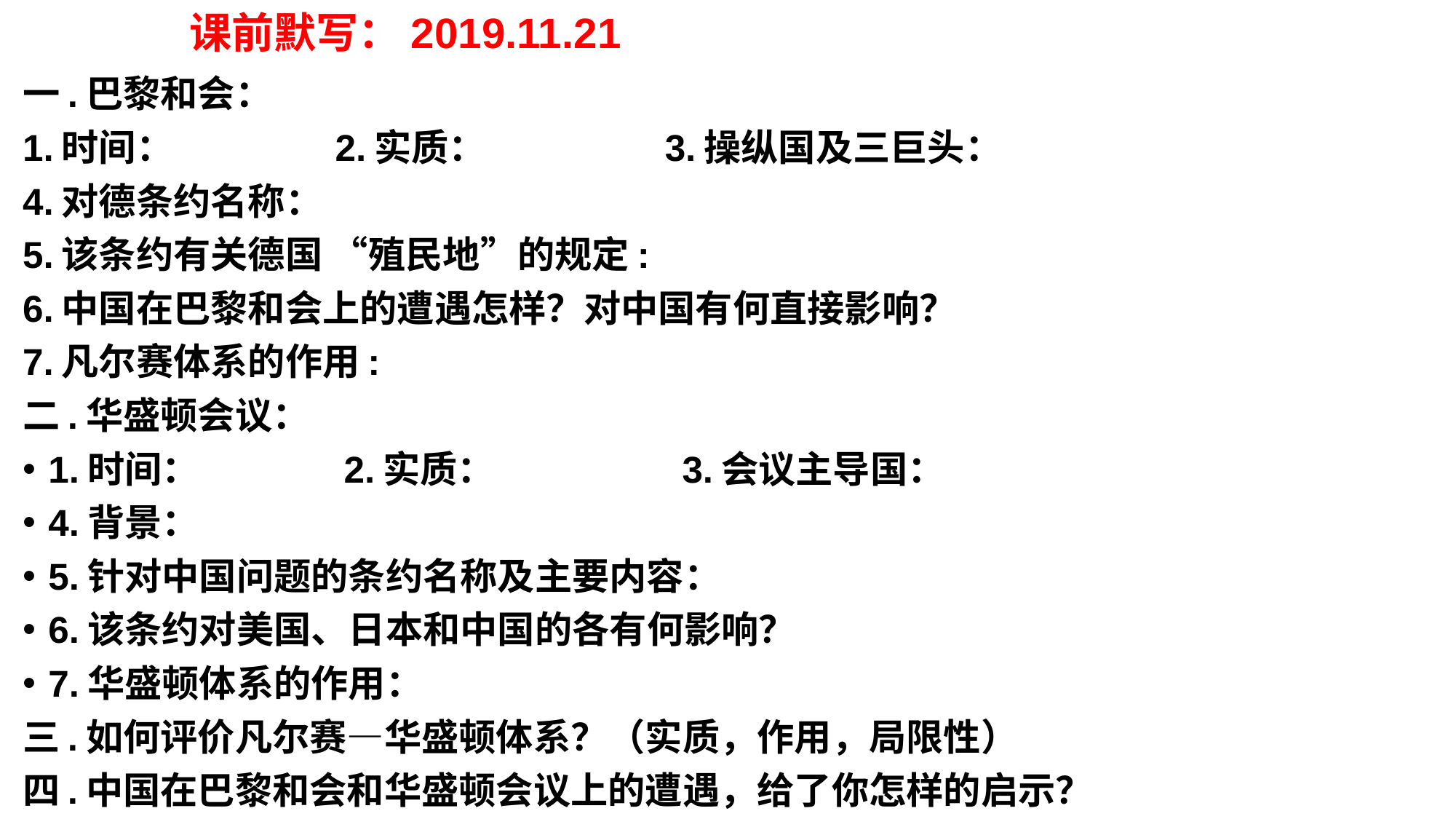

# 课前默写：2019.11.21
一.巴黎和会：
1.时间：                  2.实质：                    3.操纵国及三巨头：
4.对德条约名称：
5.该条约有关德国 “殖民地”的规定:
6.中国在巴黎和会上的遭遇怎样？对中国有何直接影响？
7.凡尔赛体系的作用:
二.华盛顿会议：
1.时间：                2.实质：                     3.会议主导国：
4.背景：
5.针对中国问题的条约名称及主要内容：
6.该条约对美国、日本和中国的各有何影响？
7.华盛顿体系的作用：
三.如何评价凡尔赛—华盛顿体系？（实质，作用，局限性）
四.中国在巴黎和会和华盛顿会议上的遭遇，给了你怎样的启示？